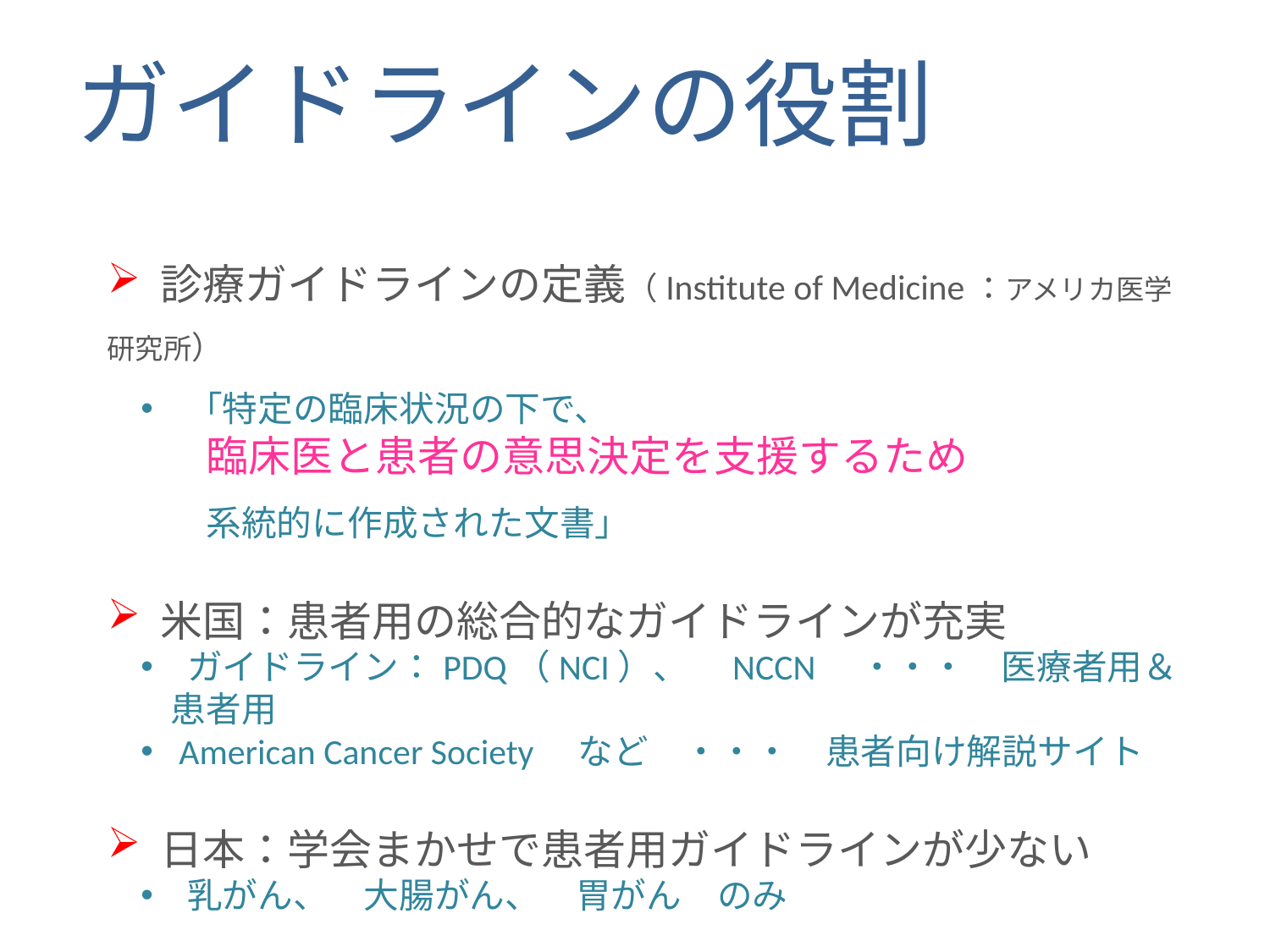

ガイドラインの役割
 診療ガイドラインの定義（Institute of Medicine：アメリカ医学研究所）
 「特定の臨床状況の下で、
　臨床医と患者の意思決定を支援するため
　系統的に作成された文書」
 米国：患者用の総合的なガイドラインが充実
 ガイドライン：PDQ（NCI）、　NCCN　・・・　医療者用＆患者用
 American Cancer Society　など　・・・　患者向け解説サイト
 日本：学会まかせで患者用ガイドラインが少ない
 乳がん、　大腸がん、　胃がん　のみ